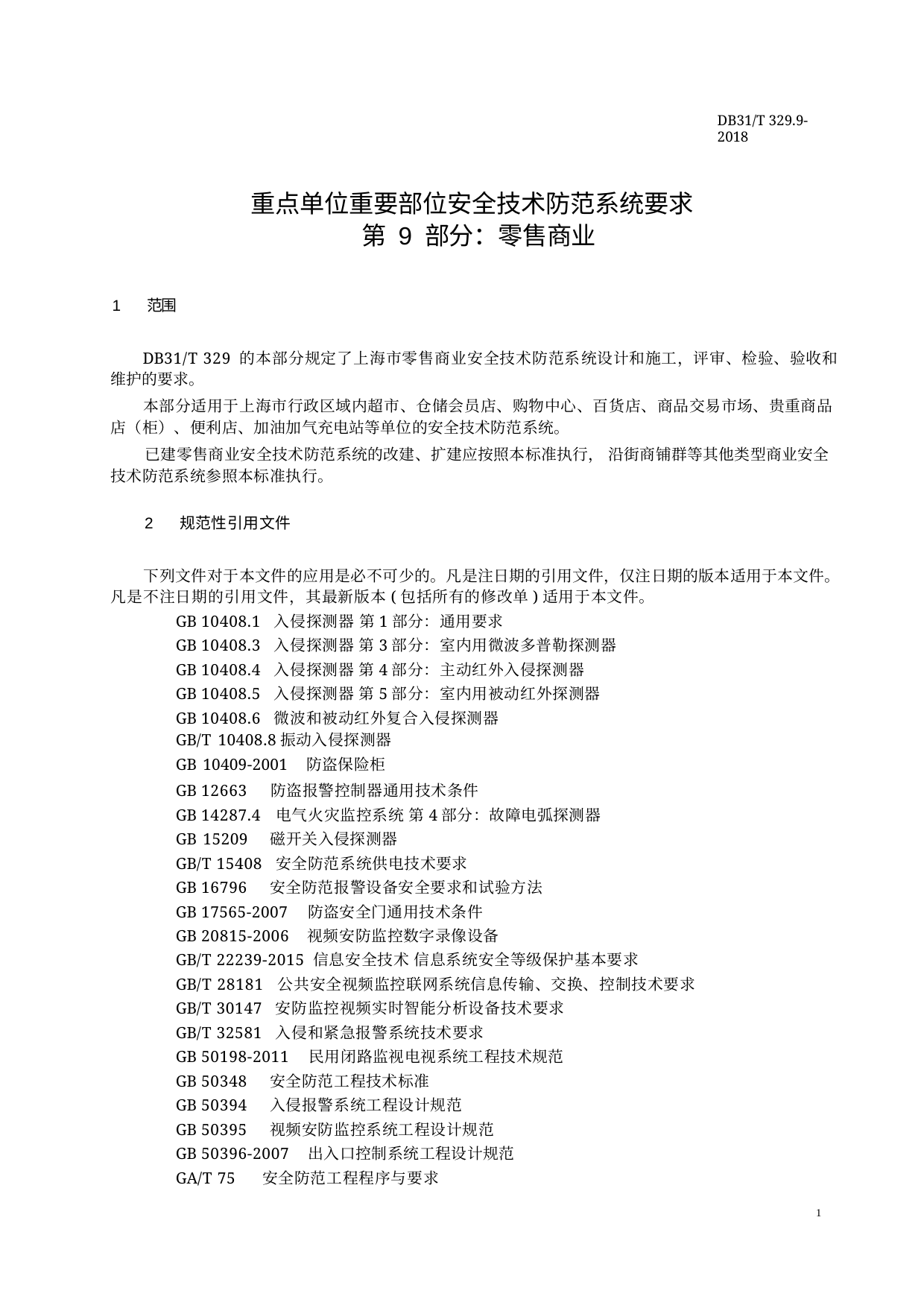

DB31/T 329.9-2018

重点单位重要部位安全技术防范系统要求 第 9 部分：零售商业

1     范围

DB31/T 329 的本部分规定了上海市零售商业安全技术防范系统设计和施工，评审、检验、验收和  维护的要求。
本部分适用于上海市行政区域内超市、仓储会员店、购物中心、百货店、商品交易市场、贵重商品  店（柜）、便利店、加油加气充电站等单位的安全技术防范系统。
已建零售商业安全技术防范系统的改建、扩建应按照本标准执行， 沿街商铺群等其他类型商业安全  技术防范系统参照本标准执行。

2     规范性引⽤⽂件

下列文件对于本文件的应用是必不可少的。凡是注日期的引用文件，仅注日期的版本适用于本文件。 凡是不注日期的引用文件，其最新版本(包括所有的修改单)适用于本文件。
GB 10408.1  入侵探测器 第1部分：通用要求
GB 10408.3  入侵探测器 第3部分：室内用微波多普勒探测器
GB 10408.4  入侵探测器 第4部分：主动红外入侵探测器
GB 10408.5  入侵探测器 第5部分：室内用被动红外探测器
GB 10408.6  微波和被动红外复合入侵探测器
GB/T 10408.8振动入侵探测器
GB 10409-2001   防盗保险柜
GB 12663    防盗报警控制器通用技术条件
GB 14287.4  电气火灾监控系统 第4部分：故障电弧探测器
GB 15209    磁开关入侵探测器
GB/T 15408  安全防范系统供电技术要求
GB 16796    安全防范报警设备安全要求和试验方法
GB 17565-2007   防盗安全门通用技术条件
GB 20815-2006   视频安防监控数字录像设备
GB/T 22239-2015 信息安全技术 信息系统安全等级保护基本要求
GB/T 28181  公共安全视频监控联网系统信息传输、交换、控制技术要求
GB/T 30147  安防监控视频实时智能分析设备技术要求
GB/T 32581  入侵和紧急报警系统技术要求
GB 50198-2011   民用闭路监视电视系统工程技术规范
GB 50348    安全防范工程技术标准
GB 50394    入侵报警系统工程设计规范
GB 50395    视频安防监控系统工程设计规范
GB 50396-2007   出入口控制系统工程设计规范

GA/T 75     安全防范工程程序与要求

1